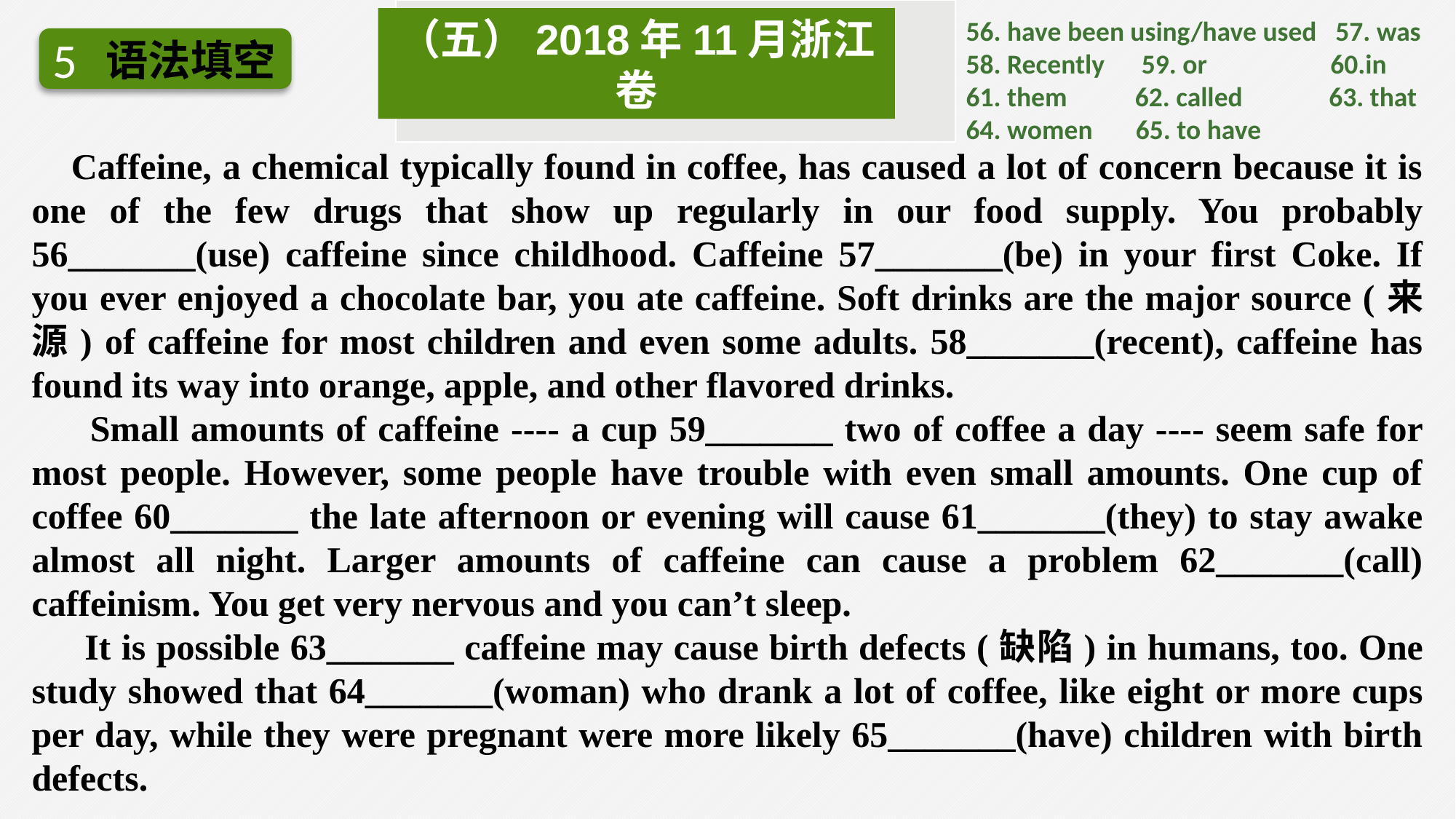

（五）2018年11月浙江卷
56. have been using/have used   57. was
58. Recently      59. or                    60.in
61. them           62. called              63. that
64. women       65. to have
5
语法填空
     Caffeine, a chemical typically found in coffee, has caused a lot of concern because it is one of the few drugs that show up regularly in our food supply. You probably 56_______(use) caffeine since childhood. Caffeine 57_______(be) in your first Coke. If you ever enjoyed a chocolate bar, you ate caffeine. Soft drinks are the major source (来源) of caffeine for most children and even some adults. 58_______(recent), caffeine has found its way into orange, apple, and other flavored drinks.
     Small amounts of caffeine ---- a cup 59_______ two of coffee a day ---- seem safe for most people. However, some people have trouble with even small amounts. One cup of coffee 60_______ the late afternoon or evening will cause 61_______(they) to stay awake almost all night. Larger amounts of caffeine can cause a problem 62_______(call) caffeinism. You get very nervous and you can’t sleep.
     It is possible 63_______ caffeine may cause birth defects (缺陷) in humans, too. One study showed that 64_______(woman) who drank a lot of coffee, like eight or more cups per day, while they were pregnant were more likely 65_______(have) children with birth defects.